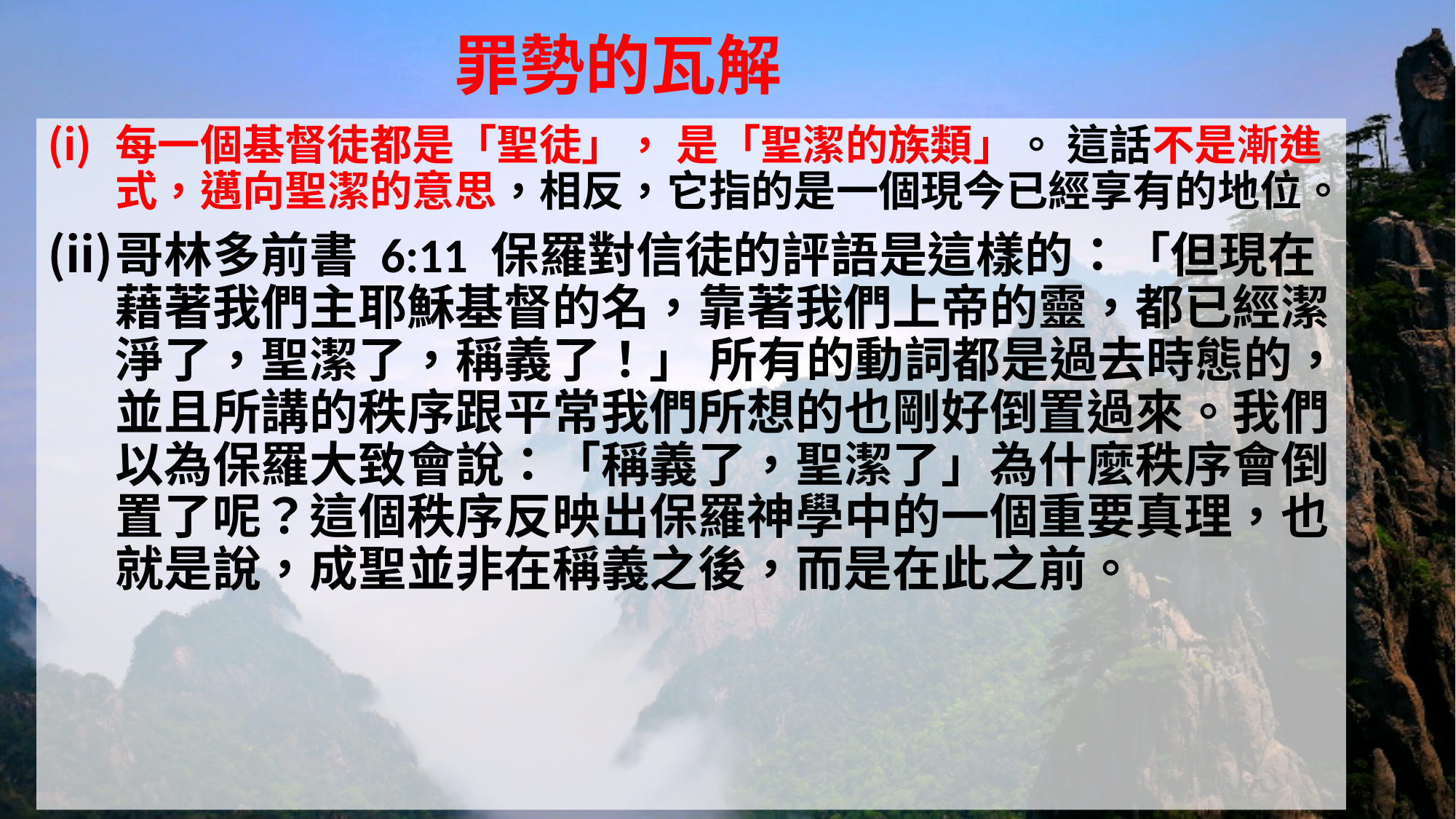

# 罪勢的瓦解
每一個基督徒都是「聖徒」， 是「聖潔的族類」。 這話不是漸進式，邁向聖潔的意思，相反，它指的是一個現今已經享有的地位。
哥林多前書 6:11 保羅對信徒的評語是這樣的：「但現在藉著我們主耶穌基督的名，靠著我們上帝的靈，都已經潔淨了，聖潔了，稱義了！」 所有的動詞都是過去時態的，並且所講的秩序跟平常我們所想的也剛好倒置過來。我們以為保羅大致會說：「稱義了，聖潔了」為什麼秩序會倒置了呢？這個秩序反映出保羅神學中的一個重要真理，也就是說，成聖並非在稱義之後，而是在此之前。